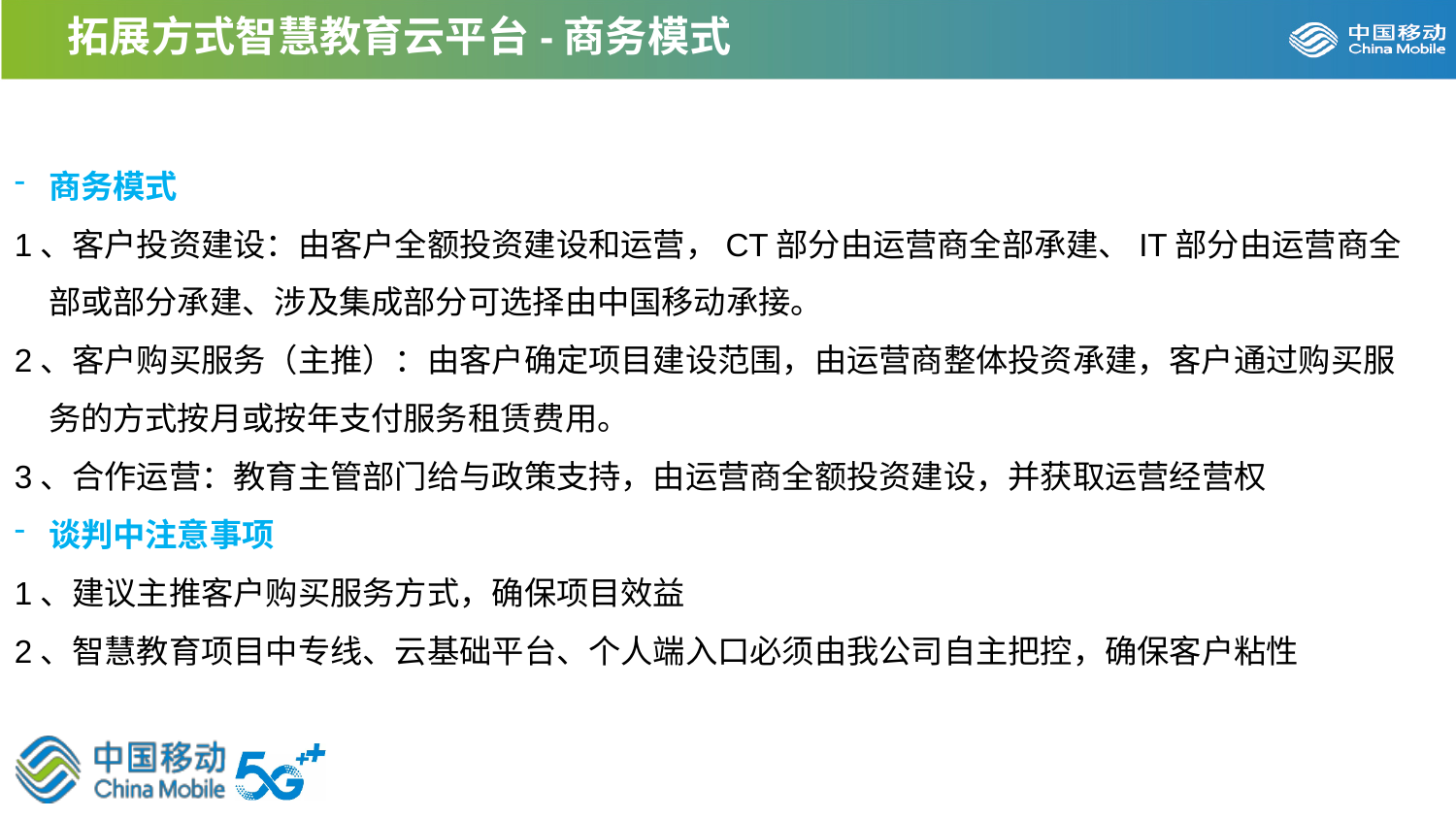

拓展方式智慧教育云平台-商务模式
商务模式
1、客户投资建设：由客户全额投资建设和运营，CT部分由运营商全部承建、IT部分由运营商全部或部分承建、涉及集成部分可选择由中国移动承接。
2、客户购买服务（主推）：由客户确定项目建设范围，由运营商整体投资承建，客户通过购买服务的方式按月或按年支付服务租赁费用。
3、合作运营：教育主管部门给与政策支持，由运营商全额投资建设，并获取运营经营权
谈判中注意事项
1、建议主推客户购买服务方式，确保项目效益
2、智慧教育项目中专线、云基础平台、个人端入口必须由我公司自主把控，确保客户粘性